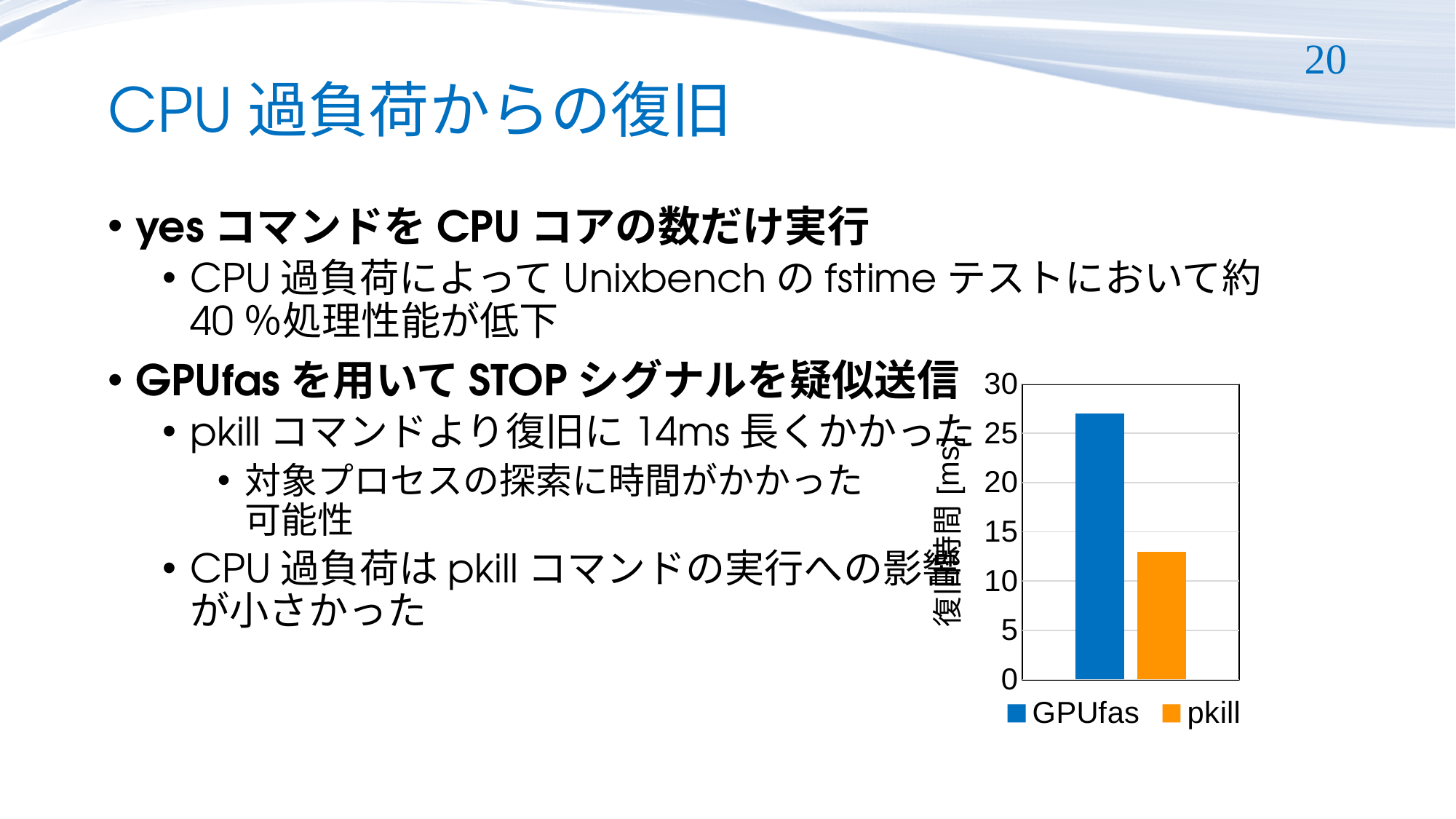

# CPU過負荷からの復旧
20
yesコマンドをCPUコアの数だけ実行
CPU過負荷によってUnixbenchのfstimeテストにおいて約40％処理性能が低下
GPUfasを用いてSTOPシグナルを疑似送信
pkillコマンドより復旧に14ms長くかかった
対象プロセスの探索に時間がかかった
可能性
CPU過負荷はpkillコマンドの実行への影響
が小さかった

### Chart

| Category | GPUfas | pkill |
|---|---|---|
| CPU過負荷 | 27.0 | 13.0 |